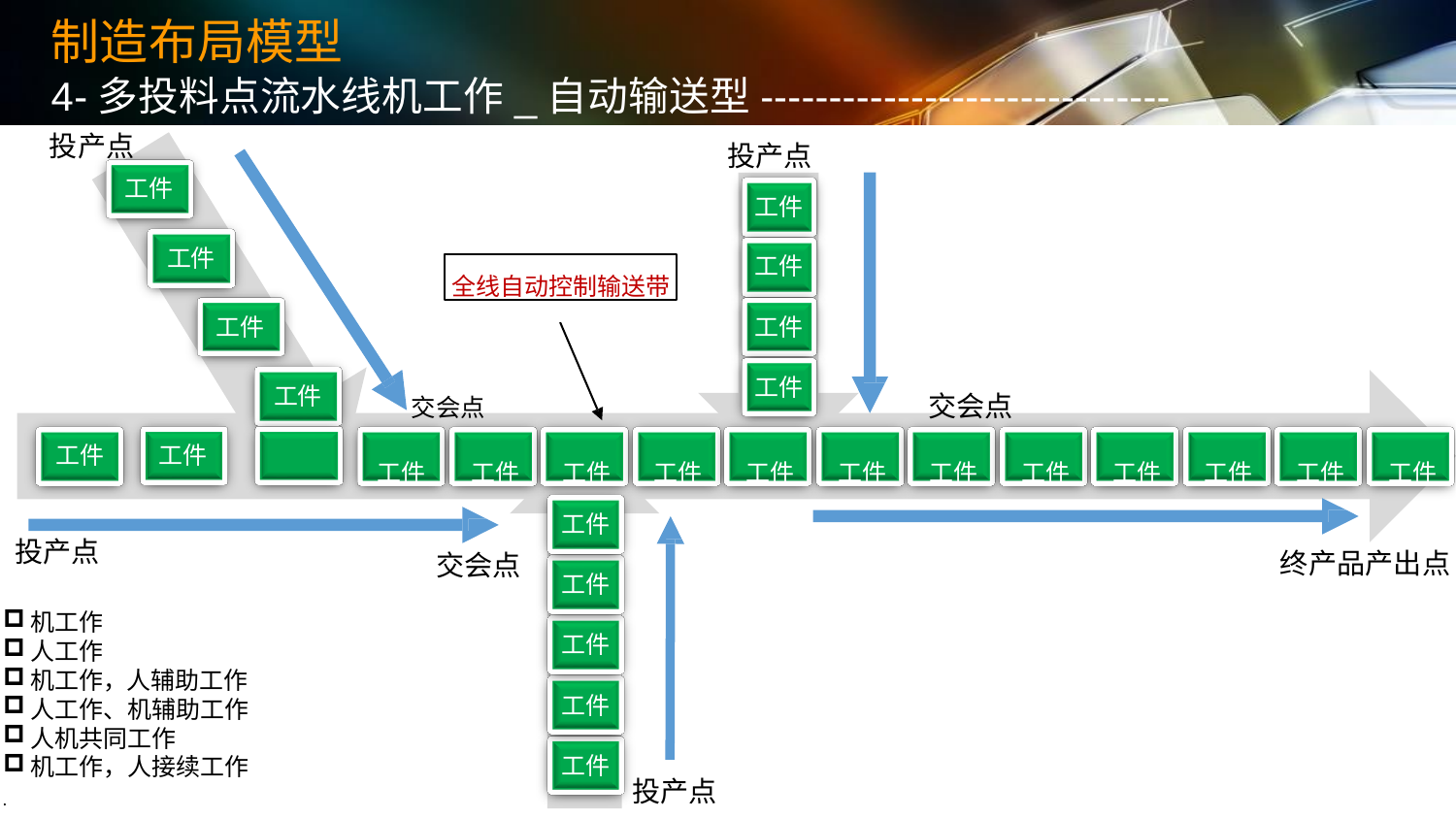

# 制造布局模型
4-多投料点流水线机工作_自动输送型------------------------------
投产点
工件

投产点
工件

工件
工件
全线自动控制输送带

工件
工件

工件

交会点	交会点
工件	工件	工件	工件	工件	工件	工件	工件	工件	工件	工件	工件
工件

工件
工件
工件

工件

投产点

终产品产出点
交会点
工件

机工作
人工作
机工作，人辅助工作
人工作、机辅助工作
人机共同工作
机工作，人接续工作
.
工件

工件

工件
投产点